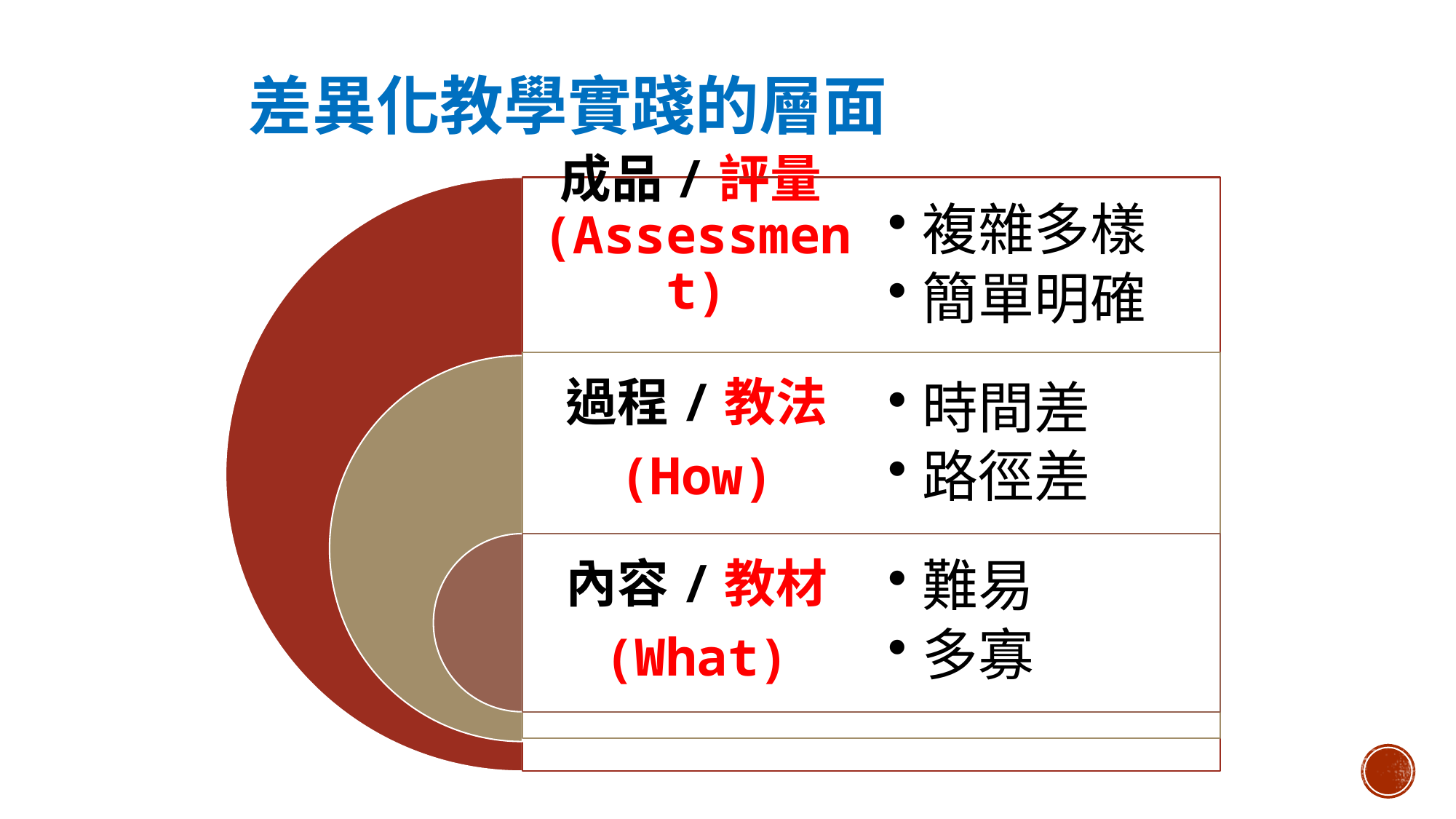

差異化教學實踐的層面
成品/評量(Assessment)

過程/教法
(How)
內容/教材
(What)
複雜多樣
簡單明確
時間差
路徑差
難易
多寡